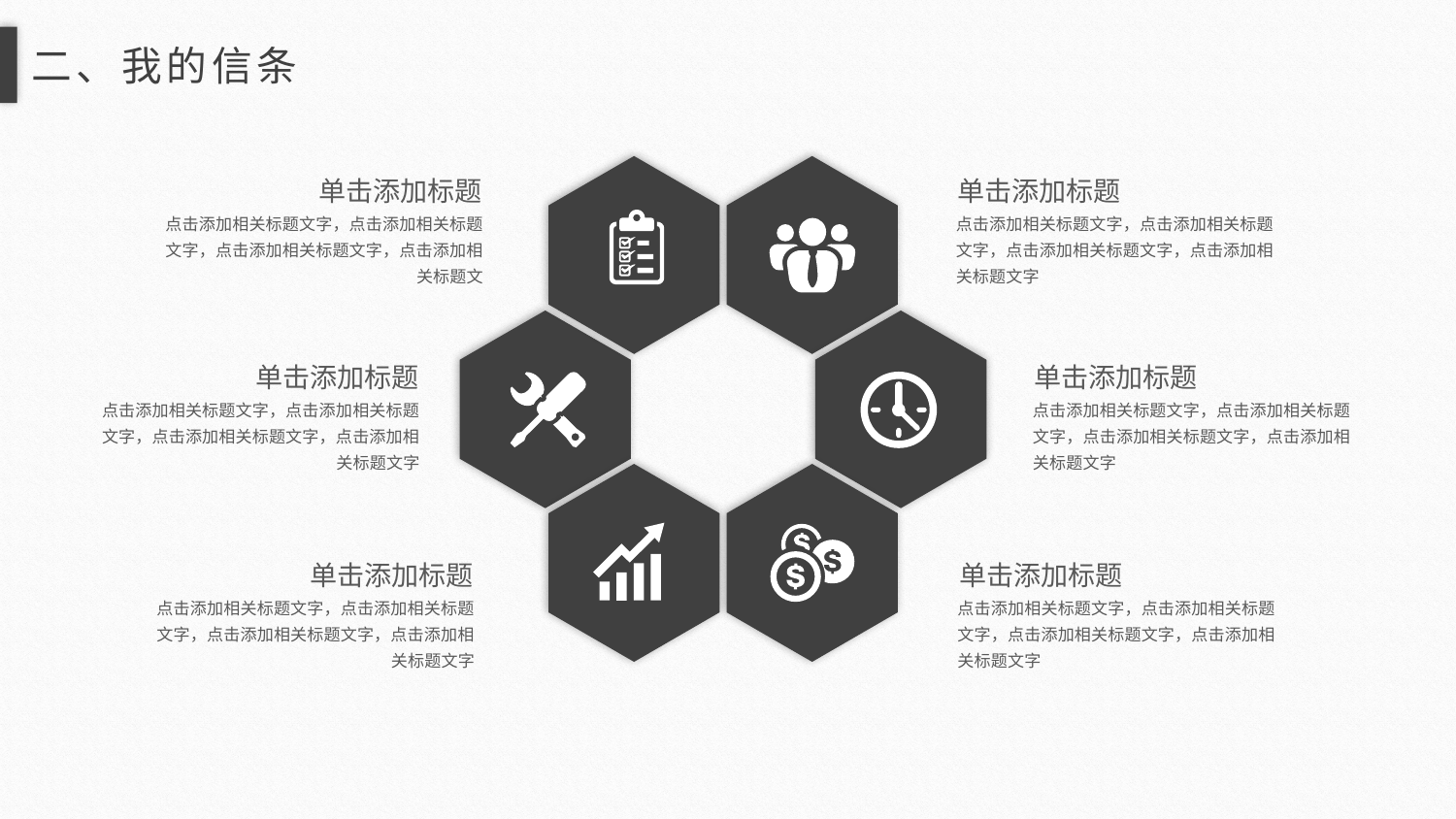

二、我的信条

单击添加标题
点击添加相关标题文字，点击添加相关标题文字，点击添加相关标题文字，点击添加相关标题文
单击添加标题
点击添加相关标题文字，点击添加相关标题文字，点击添加相关标题文字，点击添加相关标题文字

单击添加标题
点击添加相关标题文字，点击添加相关标题文字，点击添加相关标题文字，点击添加相关标题文字
单击添加标题
点击添加相关标题文字，点击添加相关标题文字，点击添加相关标题文字，点击添加相关标题文字

单击添加标题
点击添加相关标题文字，点击添加相关标题文字，点击添加相关标题文字，点击添加相关标题文字
单击添加标题
点击添加相关标题文字，点击添加相关标题文字，点击添加相关标题文字，点击添加相关标题文字